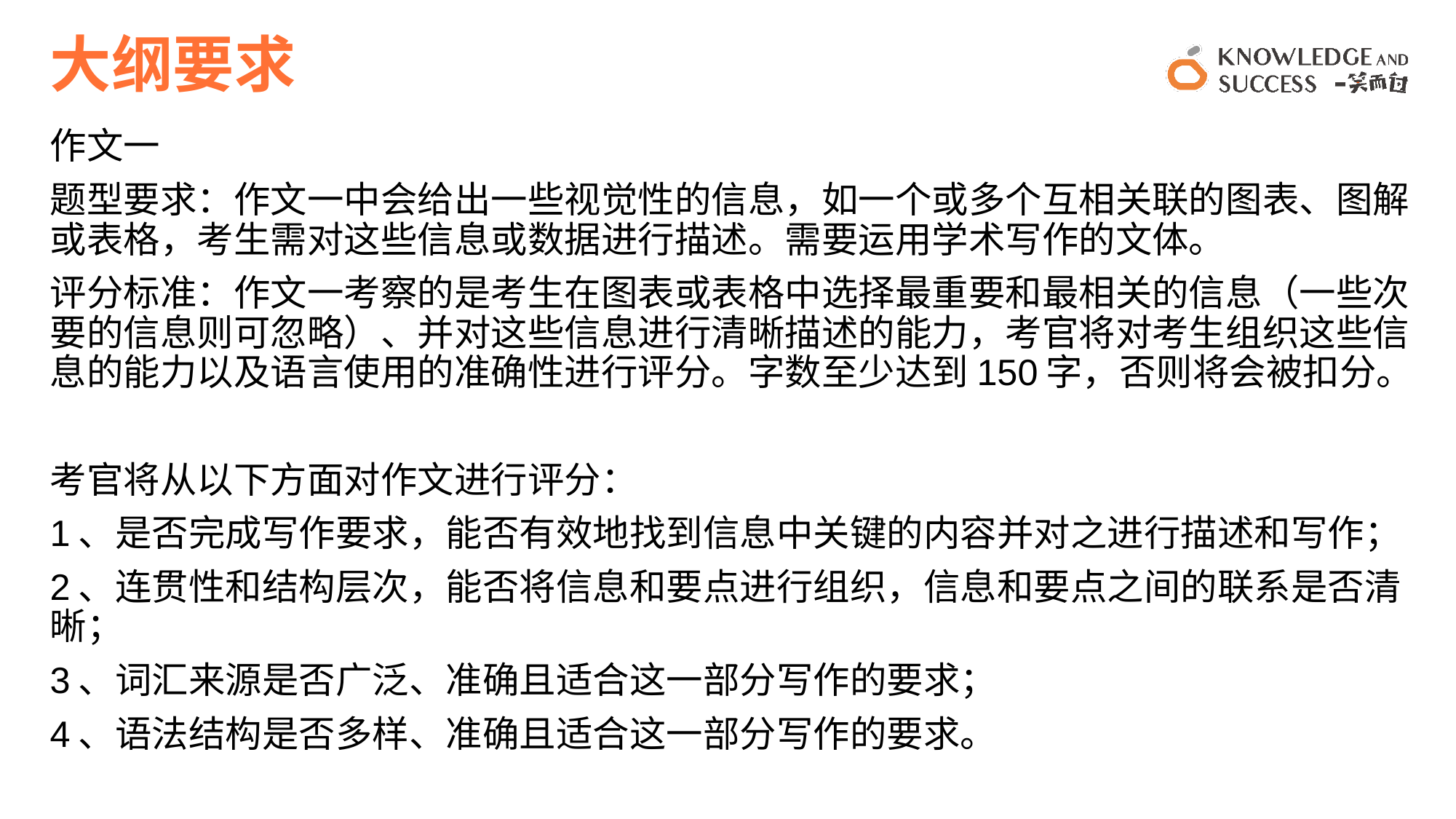

# 大纲要求
作文一
题型要求：作文一中会给出一些视觉性的信息，如一个或多个互相关联的图表、图解或表格，考生需对这些信息或数据进行描述。需要运用学术写作的文体。
评分标准：作文一考察的是考生在图表或表格中选择最重要和最相关的信息（一些次要的信息则可忽略）、并对这些信息进行清晰描述的能力，考官将对考生组织这些信息的能力以及语言使用的准确性进行评分。字数至少达到150字，否则将会被扣分。

考官将从以下方面对作文进行评分：
1、是否完成写作要求，能否有效地找到信息中关键的内容并对之进行描述和写作；
2、连贯性和结构层次，能否将信息和要点进行组织，信息和要点之间的联系是否清晰；
3、词汇来源是否广泛、准确且适合这一部分写作的要求；
4、语法结构是否多样、准确且适合这一部分写作的要求。
2